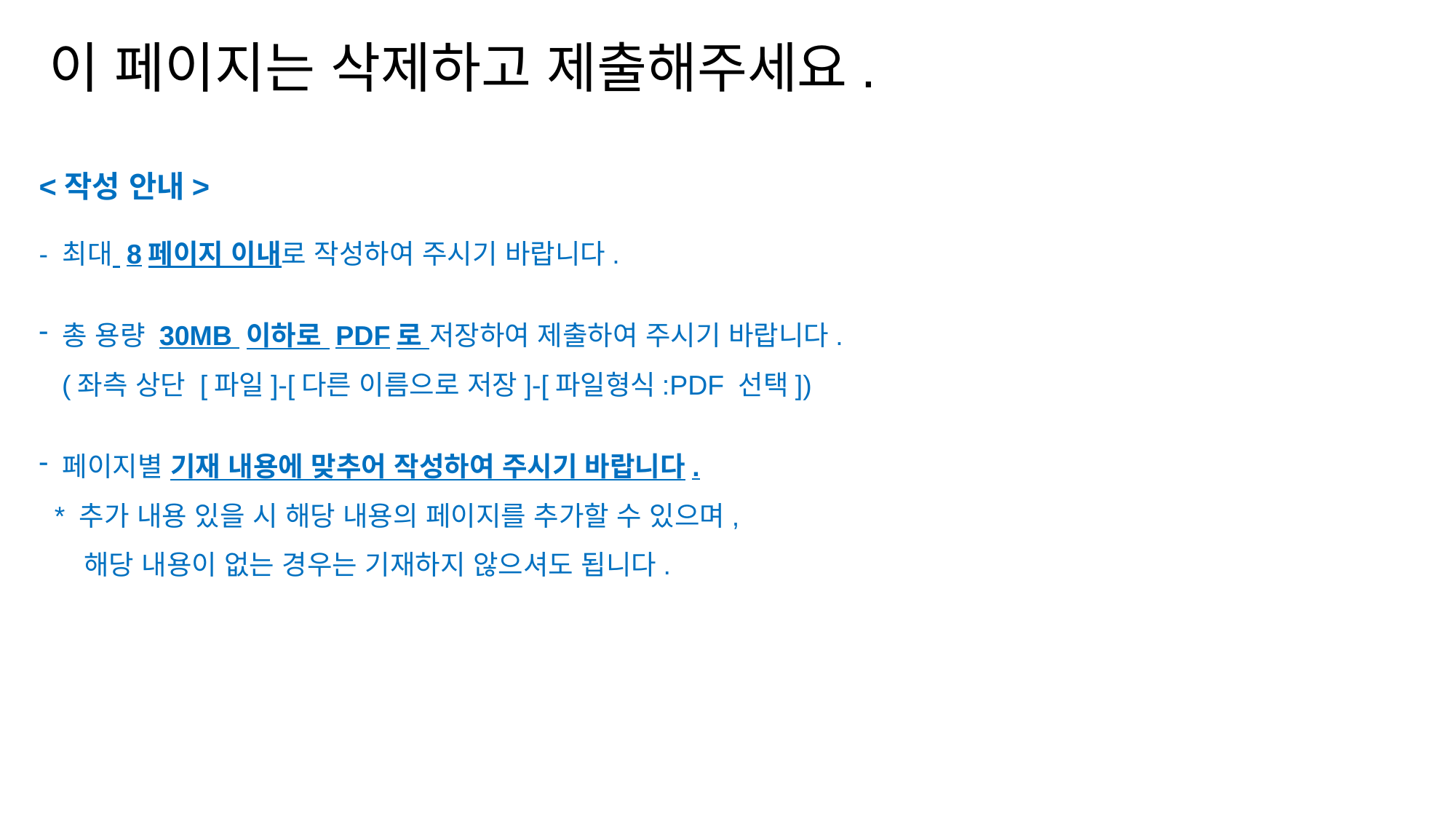

이 페이지는 삭제하고 제출해주세요.
<작성 안내>

- 최대 8페이지 이내로 작성하여 주시기 바랍니다.

 총 용량 30MB 이하로 PDF로 저장하여 제출하여 주시기 바랍니다.
   (좌측 상단 [파일]-[다른 이름으로 저장]-[파일형식:PDF 선택])

 페이지별 기재 내용에 맞추어 작성하여 주시기 바랍니다.
  * 추가 내용 있을 시 해당 내용의 페이지를 추가할 수 있으며,
     해당 내용이 없는 경우는 기재하지 않으셔도 됩니다.